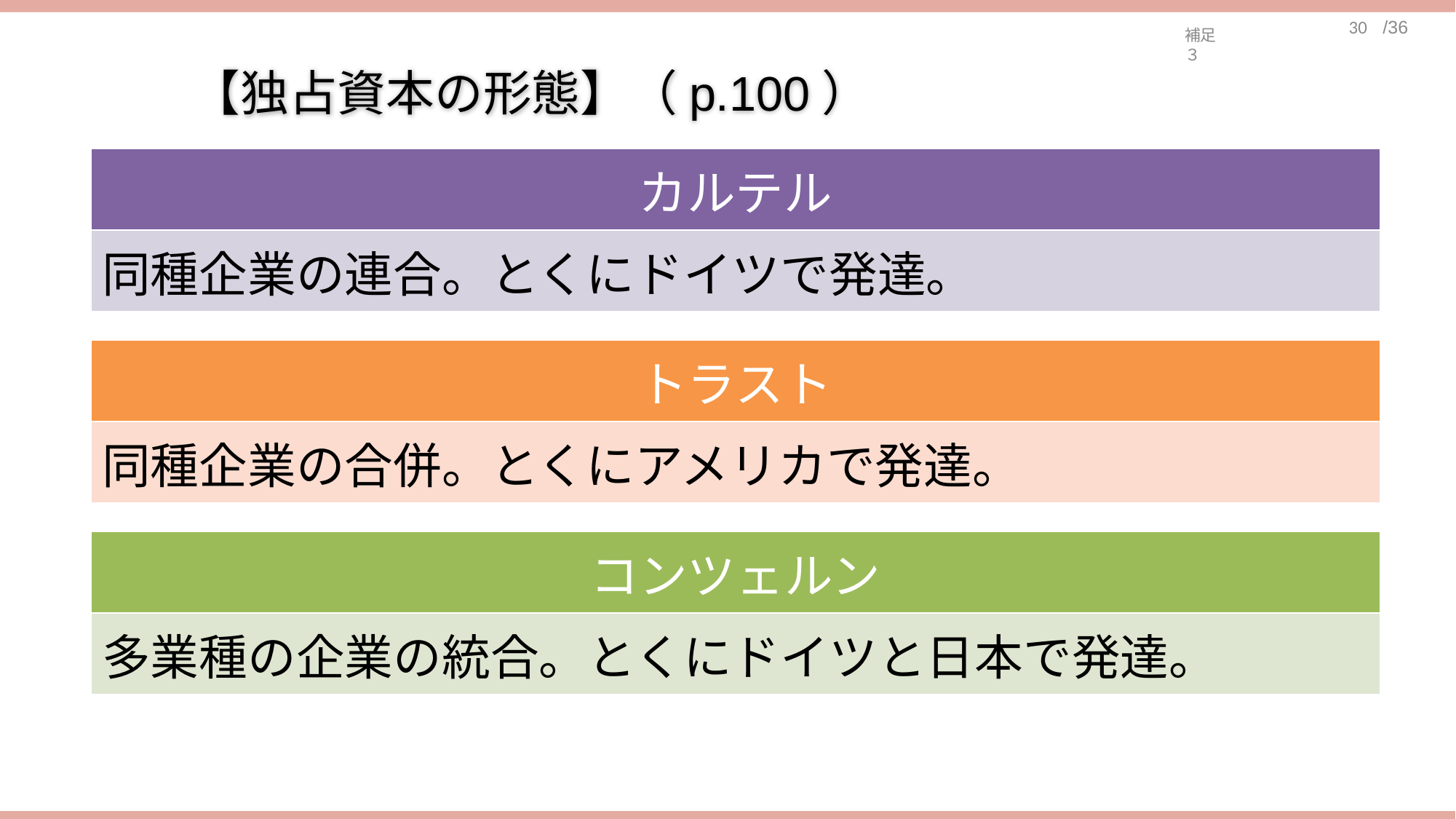

補足３
【独占資本の形態】（p.100）
| カルテル |
| --- |
| 同種企業の連合。とくにドイツで発達。 |
| トラスト |
| --- |
| 同種企業の合併。とくにアメリカで発達。 |
| コンツェルン |
| --- |
| 多業種の企業の統合。とくにドイツと日本で発達。 |